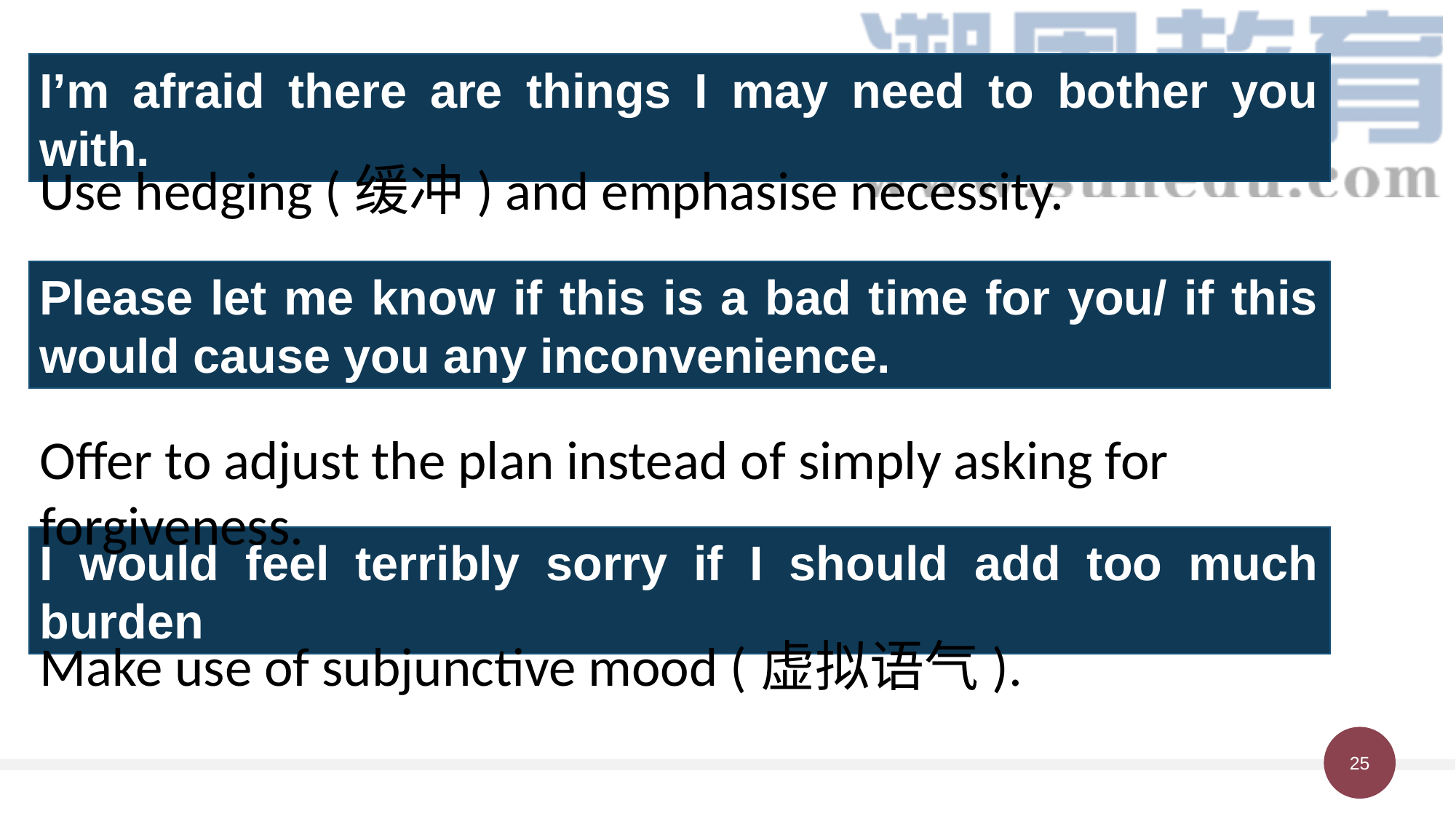

I’m afraid there are things I may need to bother you with.
Use hedging (缓冲) and emphasise necessity.
Please let me know if this is a bad time for you/ if this would cause you any inconvenience.
Offer to adjust the plan instead of simply asking for forgiveness.
I would feel terribly sorry if I should add too much burden
Make use of subjunctive mood (虚拟语气).